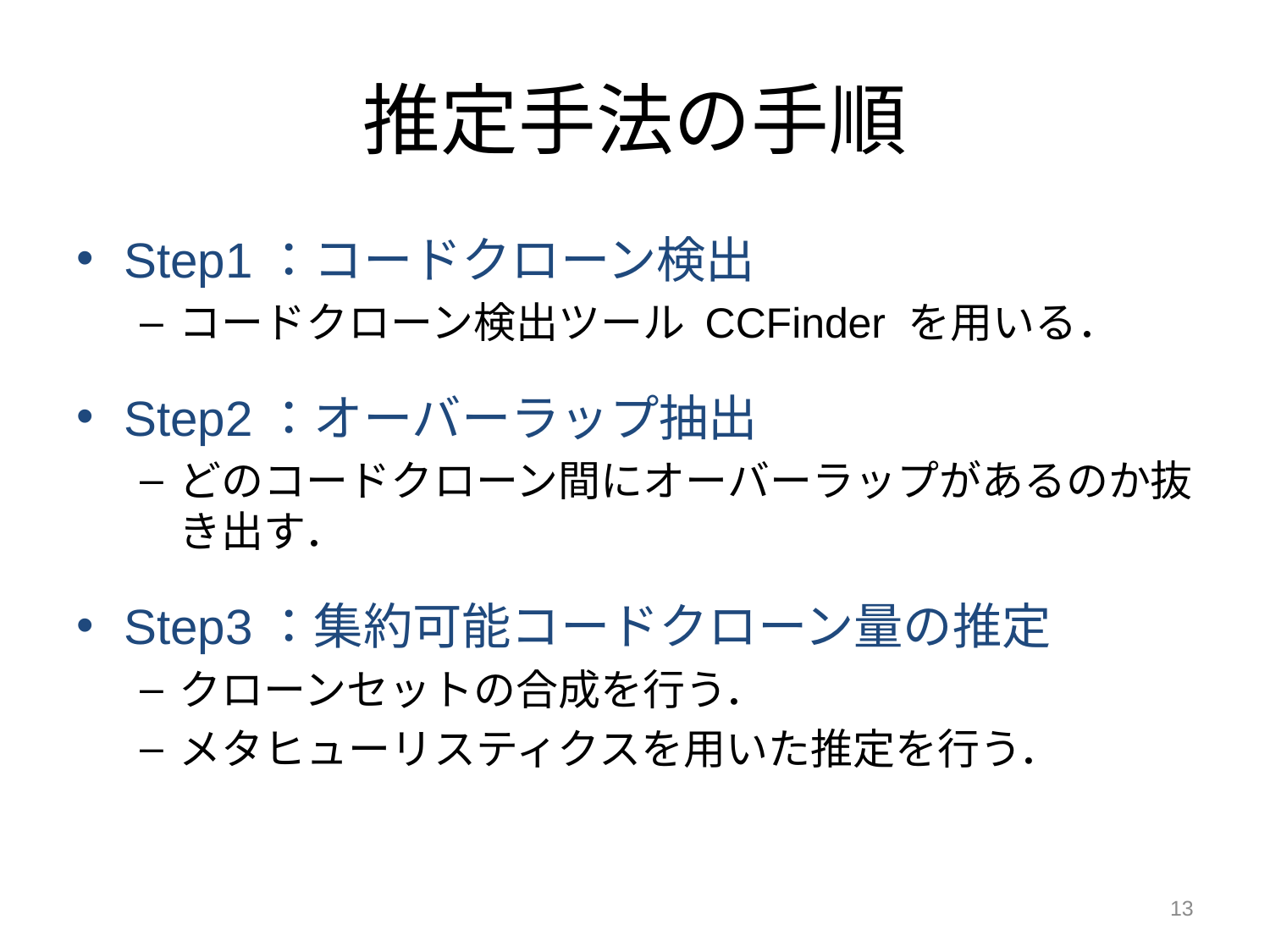

# 推定手法の手順
Step1：コードクローン検出
コードクローン検出ツール CCFinder を用いる．
Step2：オーバーラップ抽出
どのコードクローン間にオーバーラップがあるのか抜き出す．
Step3：集約可能コードクローン量の推定
クローンセットの合成を行う．
メタヒューリスティクスを用いた推定を行う．
13